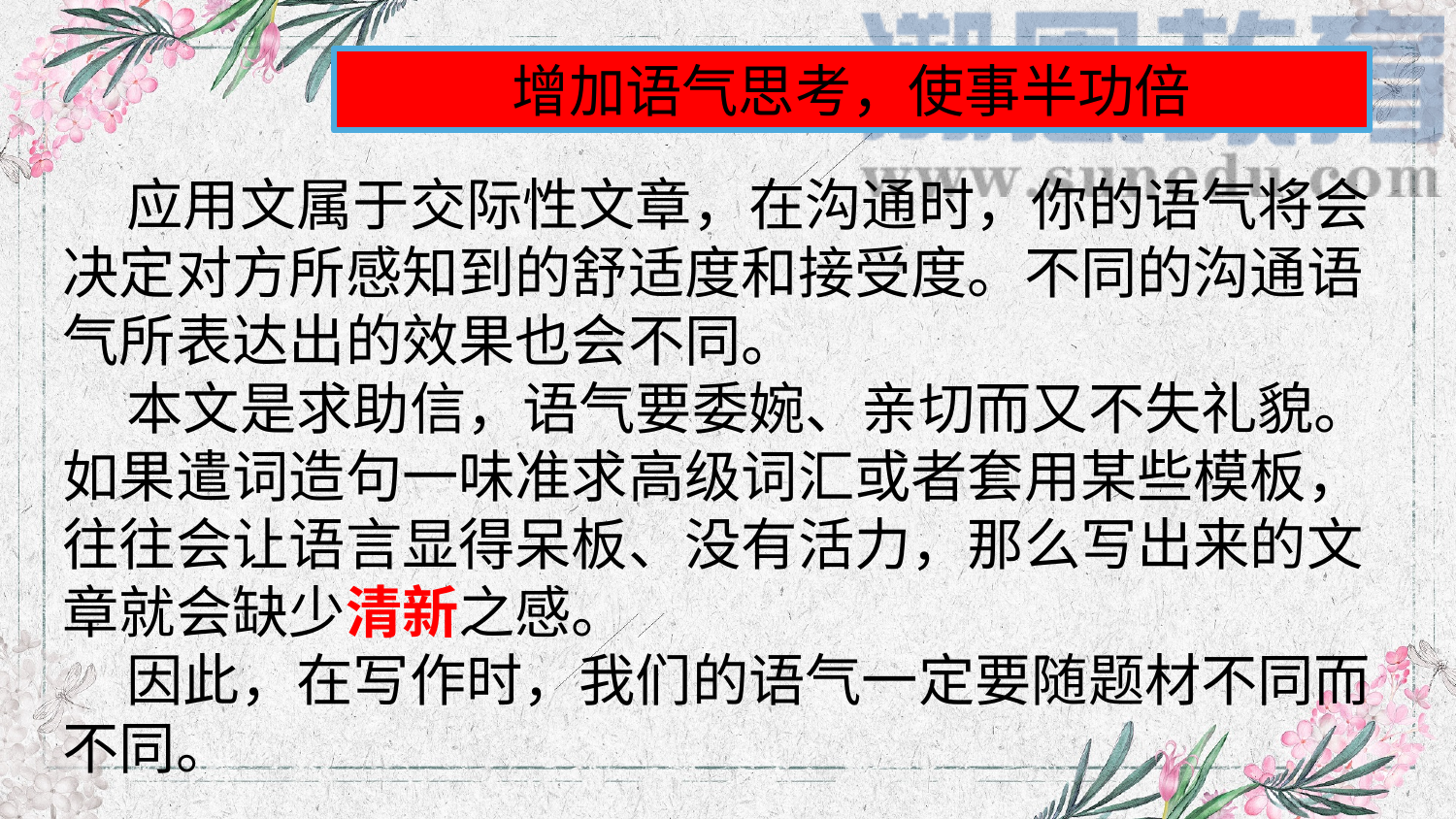

增加语气思考，使事半功倍
    应用文属于交际性文章，在沟通时，你的语气将会决定对方所感知到的舒适度和接受度。不同的沟通语气所表达出的效果也会不同。
    本文是求助信，语气要委婉、亲切而又不失礼貌。如果遣词造句一味准求高级词汇或者套用某些模板，往往会让语言显得呆板、没有活力，那么写出来的文章就会缺少清新之感。
    因此，在写作时，我们的语气一定要随题材不同而不同。